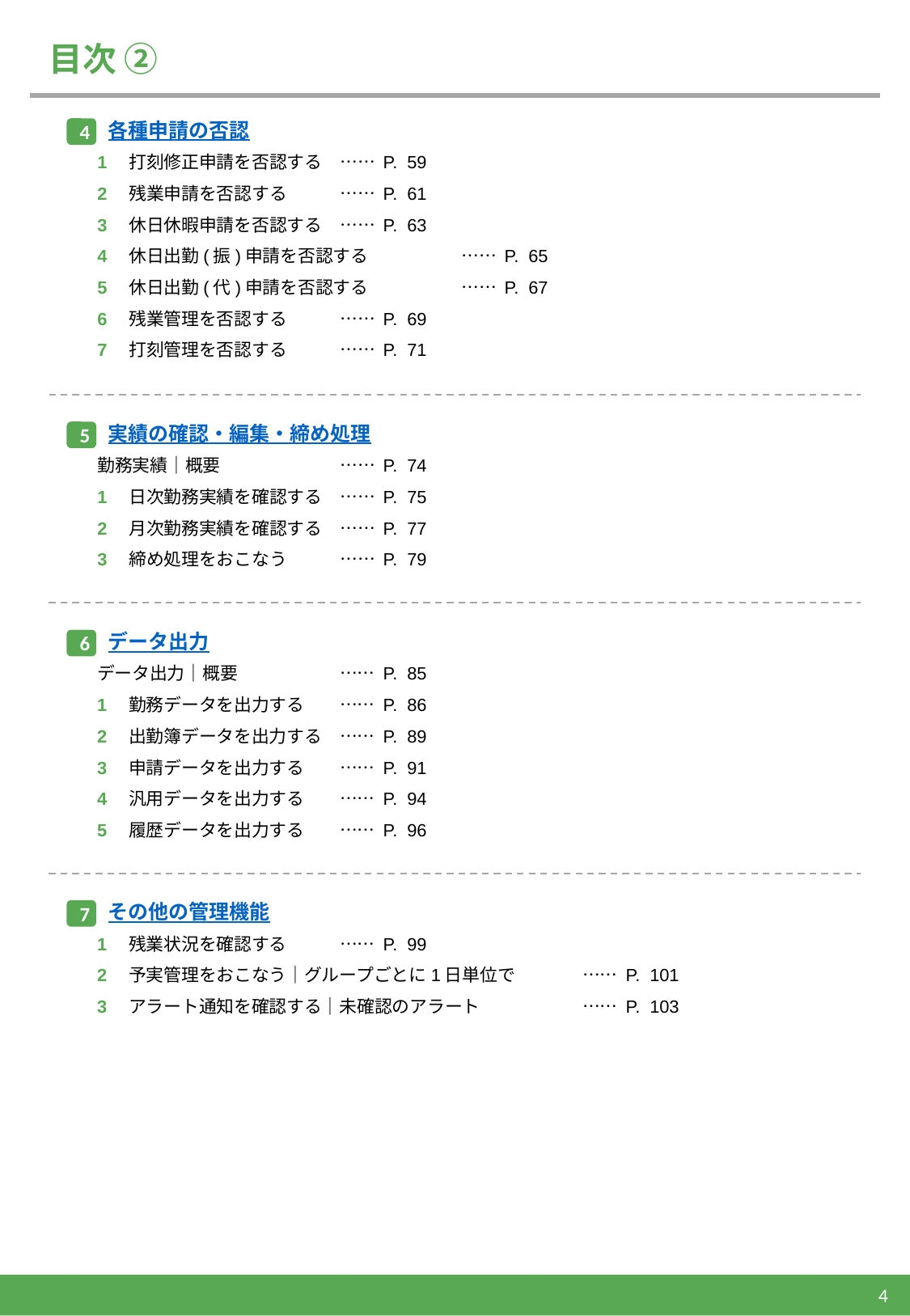

# 目次 ②
各種申請の否認
4
1　打刻修正申請を否認する	…… P.  59
2　残業申請を否認する	…… P.  61
3　休日休暇申請を否認する	…… P.  63
4　休日出勤(振)申請を否認する	…… P.  65
5　休日出勤(代)申請を否認する	…… P.  67
6　残業管理を否認する	…… P.  69
7　打刻管理を否認する	…… P.  71
実績の確認・編集・締め処理
5
勤務実績｜概要	…… P.  74
1　日次勤務実績を確認する	…… P.  75
2　月次勤務実績を確認する	…… P.  77
3　締め処理をおこなう	…… P.  79
データ出力
6
データ出力｜概要	…… P.  85
1　勤務データを出力する	…… P.  86
2　出勤簿データを出力する	…… P.  89
3　申請データを出力する	…… P.  91
4　汎用データを出力する	…… P.  94
5　履歴データを出力する	…… P.  96
その他の管理機能
7
1　残業状況を確認する	…… P.  99
2　予実管理をおこなう｜グループごとに1日単位で	…… P.  101
3　アラート通知を確認する｜未確認のアラート	…… P.  103
4